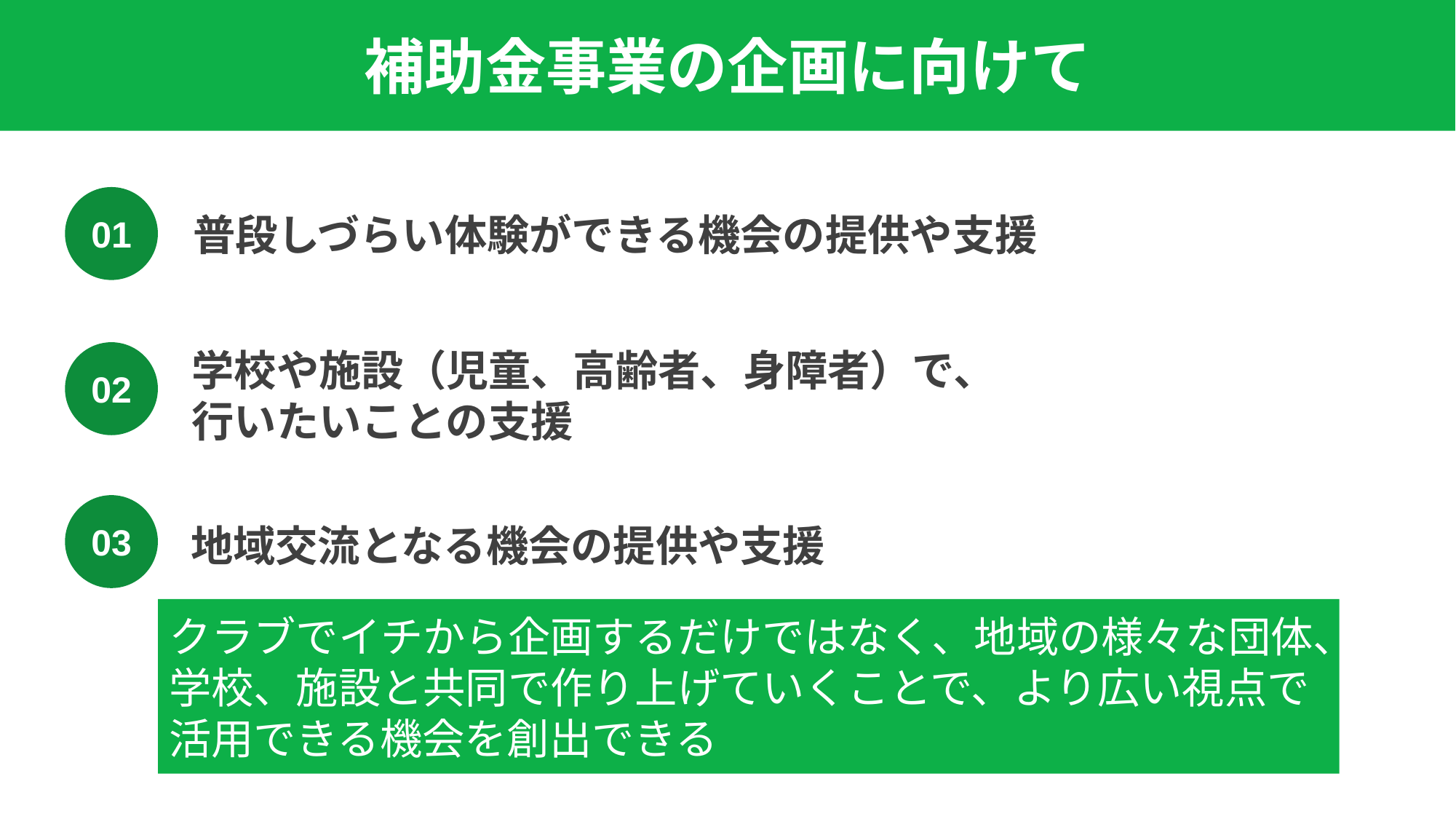

補助金事業の企画に向けて
01
普段しづらい体験ができる機会の提供や支援
学校や施設（児童、高齢者、身障者）で、
行いたいことの支援
02
03
地域交流となる機会の提供や支援
クラブでイチから企画するだけではなく、地域の様々な団体、学校、施設と共同で作り上げていくことで、より広い視点で活用できる機会を創出できる
タイトルページのオプション